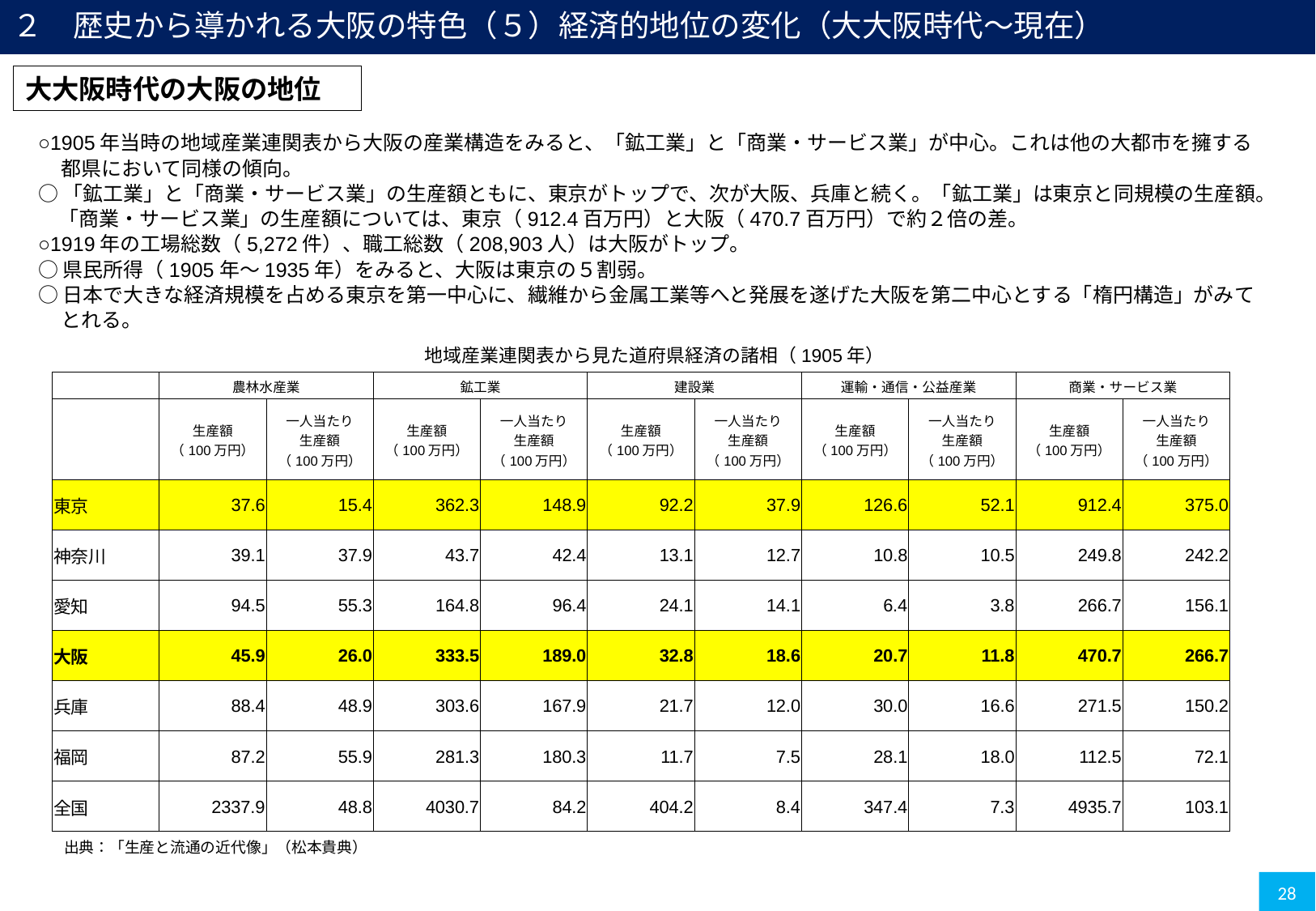

２　歴史から導かれる大阪の特色（５）経済的地位の変化（大大阪時代〜現在）
大大阪時代の大阪の地位
○1905年当時の地域産業連関表から大阪の産業構造をみると、「鉱工業」と「商業・サービス業」が中心。これは他の大都市を擁する都県において同様の傾向。
○「鉱工業」と「商業・サービス業」の生産額ともに、東京がトップで、次が大阪、兵庫と続く。「鉱工業」は東京と同規模の生産額。
　「商業・サービス業」の生産額については、東京（912.4百万円）と大阪（470.7百万円）で約２倍の差。
○1919年の工場総数（5,272件）、職工総数（208,903人）は大阪がトップ。
○県民所得（1905年〜1935年）をみると、大阪は東京の５割弱。
○日本で大きな経済規模を占める東京を第一中心に、繊維から金属工業等へと発展を遂げた大阪を第二中心とする「楕円構造」がみてとれる。
地域産業連関表から見た道府県経済の諸相（1905年）
|  | 農林水産業 |  | 鉱工業 |  | 建設業 |  | 運輸・通信・公益産業 |  | 商業・サービス業 |  |
| --- | --- | --- | --- | --- | --- | --- | --- | --- | --- | --- |
|  | 生産額 （100万円） | 一人当たり 生産額 （100万円） | 生産額 （100万円） | 一人当たり 生産額 （100万円） | 生産額 （100万円） | 一人当たり 生産額 （100万円） | 生産額 （100万円） | 一人当たり 生産額 （100万円） | 生産額 （100万円） | 一人当たり 生産額 （100万円） |
| 東京 | 37.6 | 15.4 | 362.3 | 148.9 | 92.2 | 37.9 | 126.6 | 52.1 | 912.4 | 375.0 |
| 神奈川 | 39.1 | 37.9 | 43.7 | 42.4 | 13.1 | 12.7 | 10.8 | 10.5 | 249.8 | 242.2 |
| 愛知 | 94.5 | 55.3 | 164.8 | 96.4 | 24.1 | 14.1 | 6.4 | 3.8 | 266.7 | 156.1 |
| 大阪 | 45.9 | 26.0 | 333.5 | 189.0 | 32.8 | 18.6 | 20.7 | 11.8 | 470.7 | 266.7 |
| 兵庫 | 88.4 | 48.9 | 303.6 | 167.9 | 21.7 | 12.0 | 30.0 | 16.6 | 271.5 | 150.2 |
| 福岡 | 87.2 | 55.9 | 281.3 | 180.3 | 11.7 | 7.5 | 28.1 | 18.0 | 112.5 | 72.1 |
| 全国 | 2337.9 | 48.8 | 4030.7 | 84.2 | 404.2 | 8.4 | 347.4 | 7.3 | 4935.7 | 103.1 |
出典：「生産と流通の近代像」（松本貴典）
28